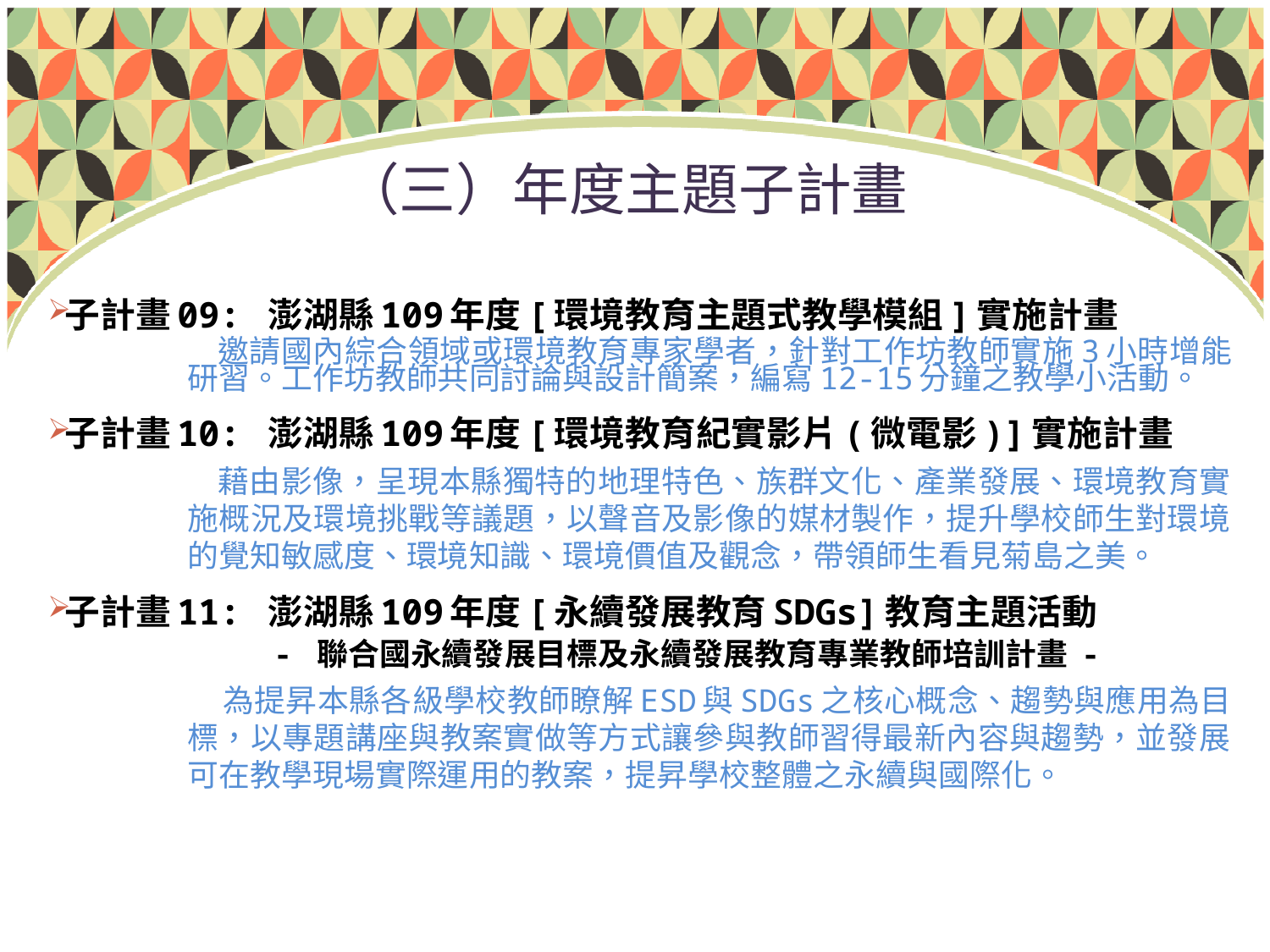

# （三）年度主題子計畫
子計畫09: 澎湖縣109年度[環境教育主題式教學模組]實施計畫
    邀請國內綜合領域或環境教育專家學者，針對工作坊教師實施3小時增能研習。工作坊教師共同討論與設計簡案，編寫12-15分鐘之教學小活動。
子計畫10: 澎湖縣109年度[環境教育紀實影片(微電影)]實施計畫
    藉由影像，呈現本縣獨特的地理特色、族群文化、產業發展、環境教育實施概況及環境挑戰等議題，以聲音及影像的媒材製作，提升學校師生對環境的覺知敏感度、環境知識、環境價值及觀念，帶領師生看見菊島之美。
子計畫11: 澎湖縣109年度[永續發展教育SDGs]教育主題活動
           - 聯合國永續發展目標及永續發展教育專業教師培訓計畫 -
    為提昇本縣各級學校教師瞭解ESD與SDGs之核心概念、趨勢與應用為目標，以專題講座與教案實做等方式讓參與教師習得最新內容與趨勢，並發展可在教學現場實際運用的教案，提昇學校整體之永續與國際化。